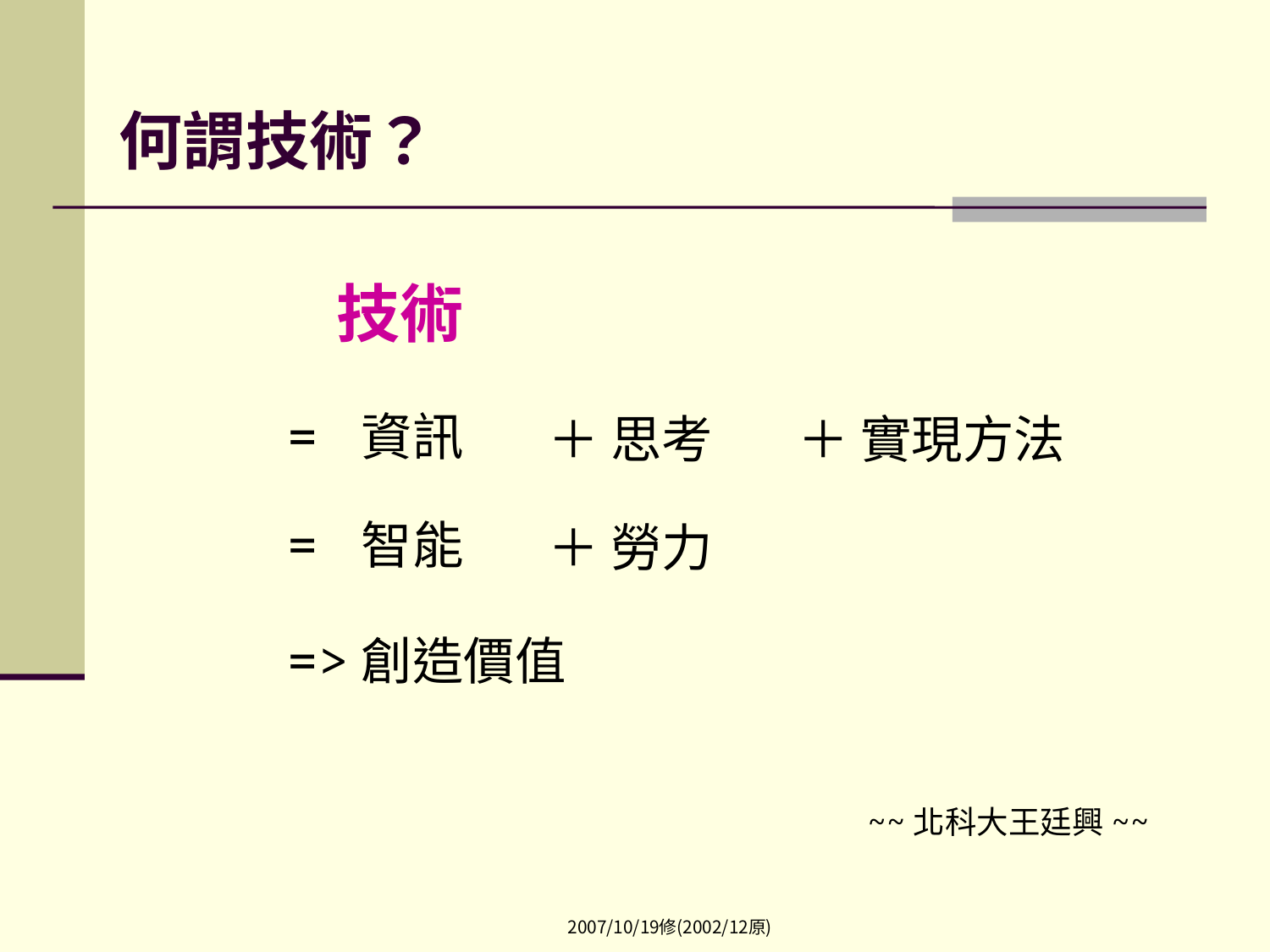

# 何謂技術？
技術

= 資訊

＋ 思考

＋ 實現方法

= 智能

＋ 勞力

=>創造價值
~~北科大王廷興~~
2007/10/19修(2002/12原)